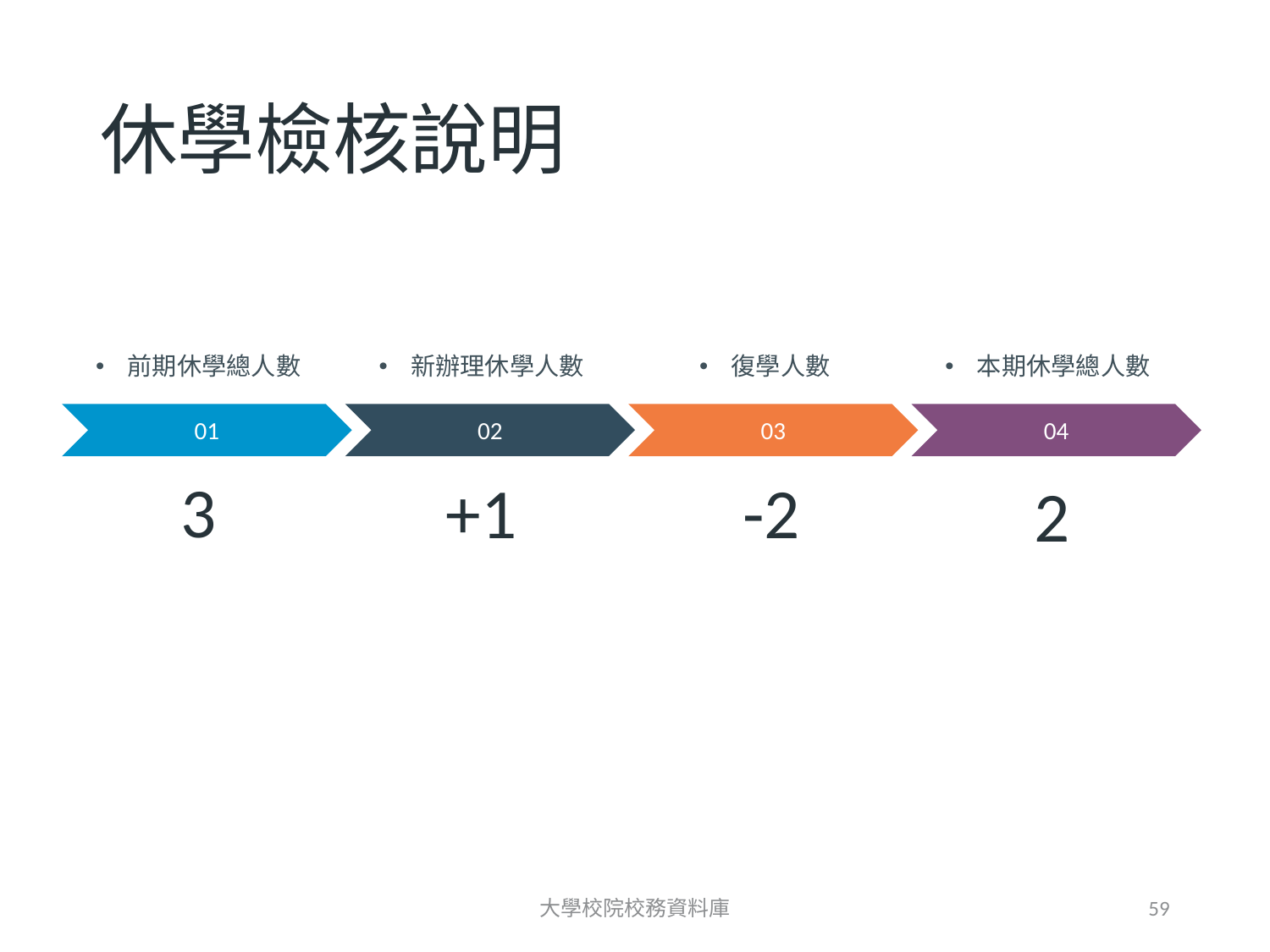

# 休學檢核說明
前期休學總人數
新辦理休學人數
復學人數
本期休學總人數
3
+1
-2
2
大學校院校務資料庫
59